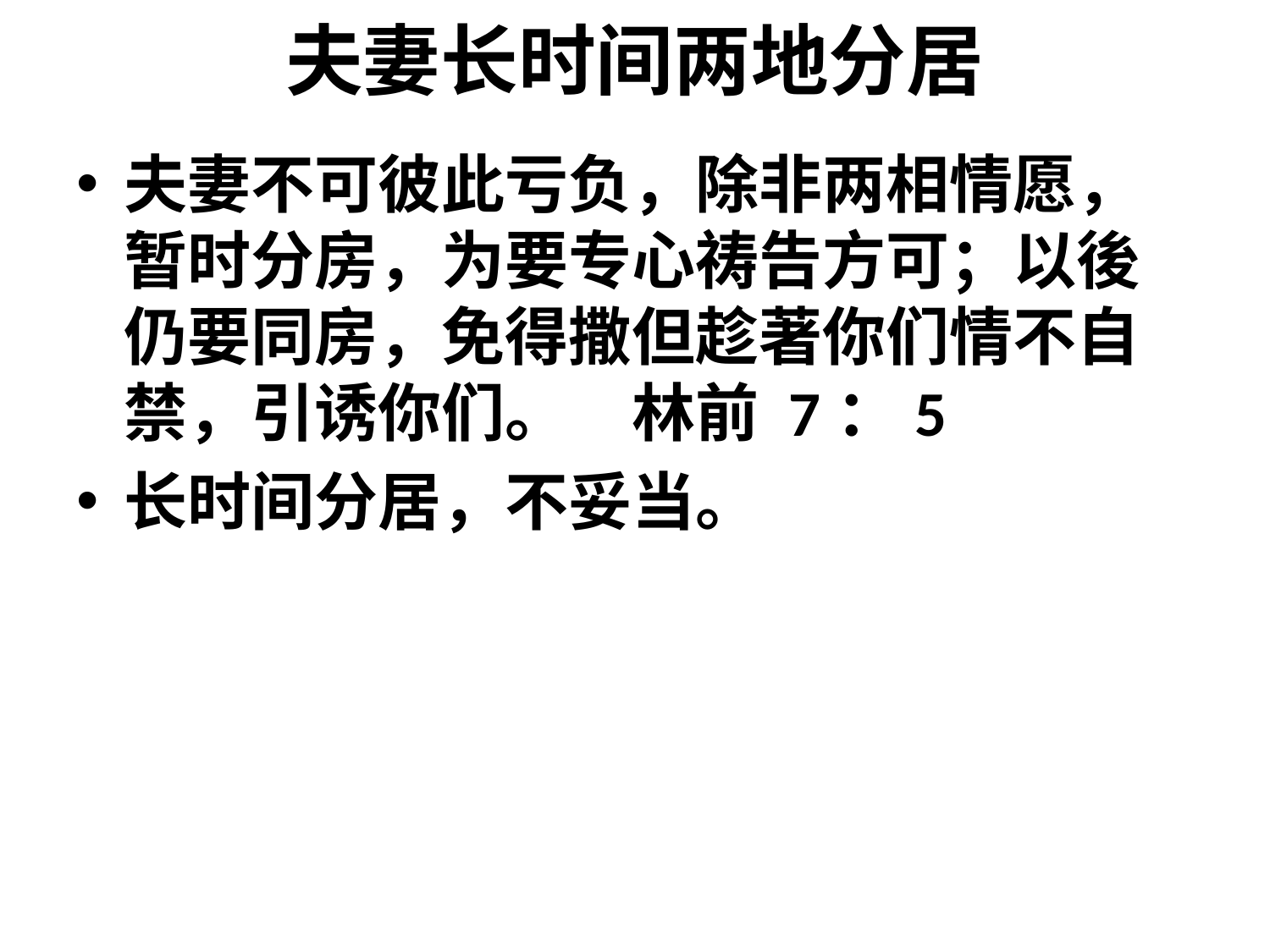

# 夫妻长时间两地分居
夫妻不可彼此亏负，除非两相情愿，暂时分房，为要专心祷告方可；以後仍要同房，免得撒但趁著你们情不自禁，引诱你们。 	林前 7：5
长时间分居，不妥当。